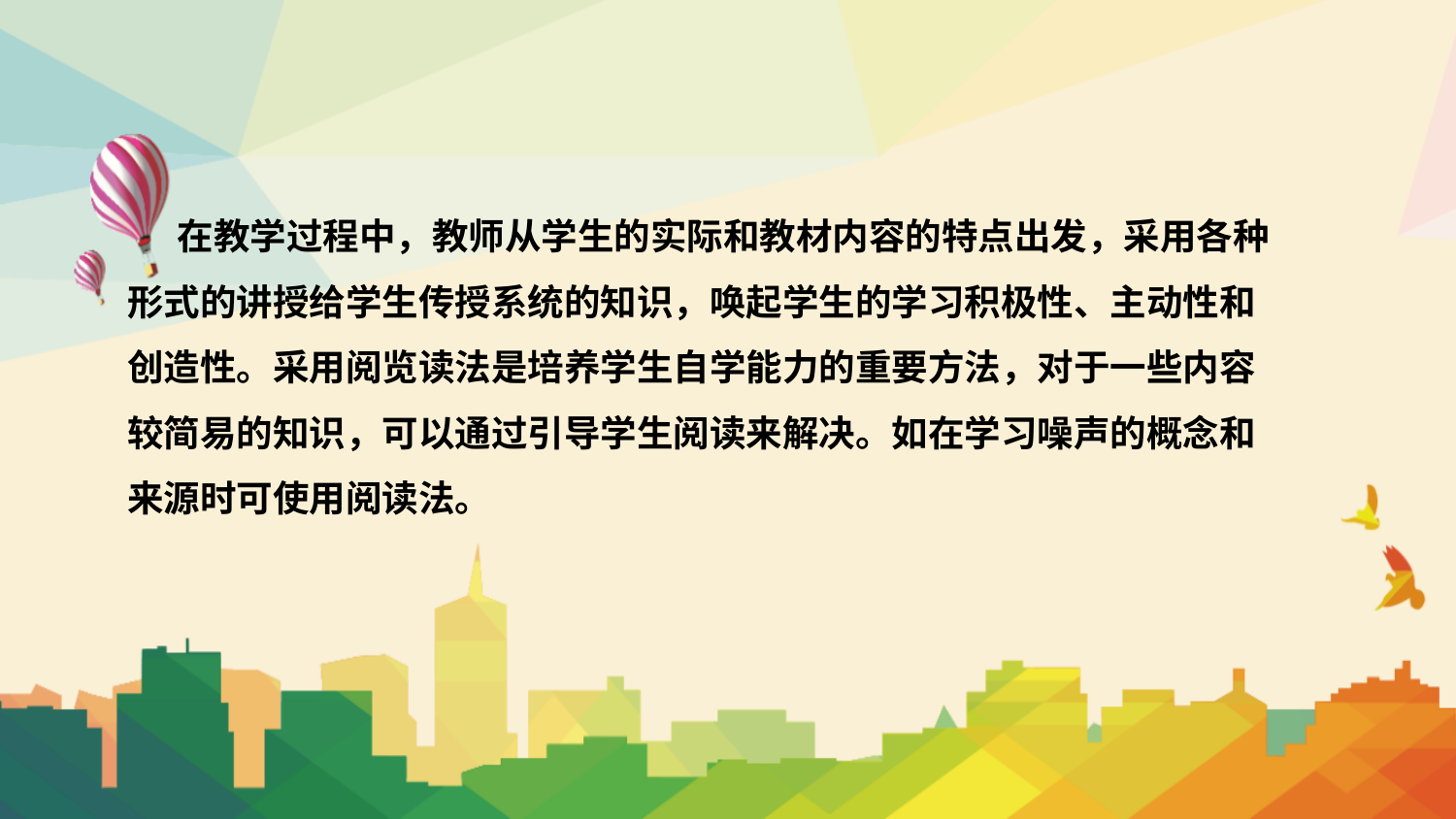

在教学过程中，教师从学生的实际和教材内容的特点出发，采用各种形式的讲授给学生传授系统的知识，唤起学生的学习积极性、主动性和创造性。采用阅览读法是培养学生自学能力的重要方法，对于一些内容较简易的知识，可以通过引导学生阅读来解决。如在学习噪声的概念和来源时可使用阅读法。